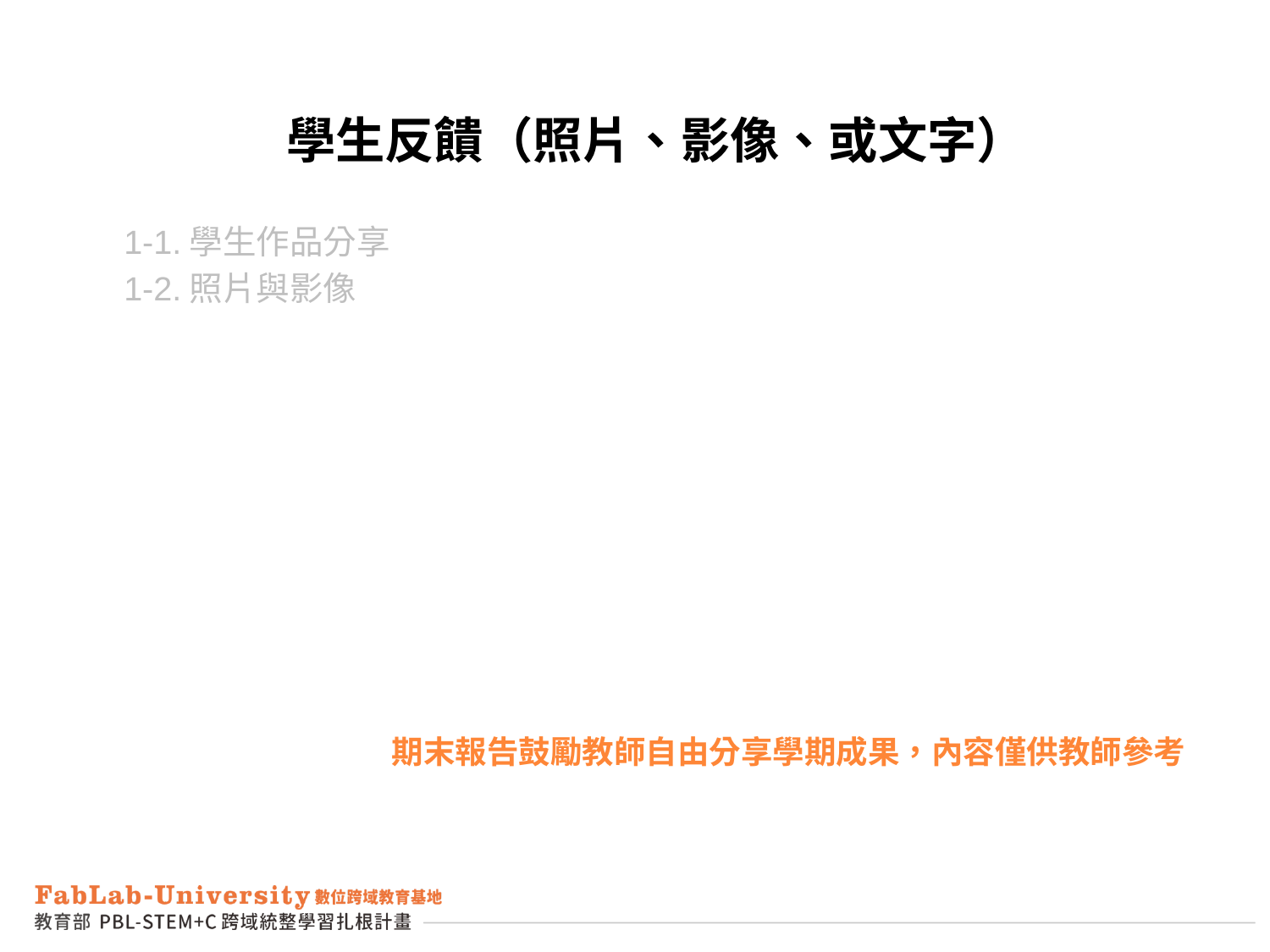

學生反饋（照片、影像、或文字）
1-1.學生作品分享
1-2.照片與影像
期末報告鼓勵教師自由分享學期成果，內容僅供教師參考